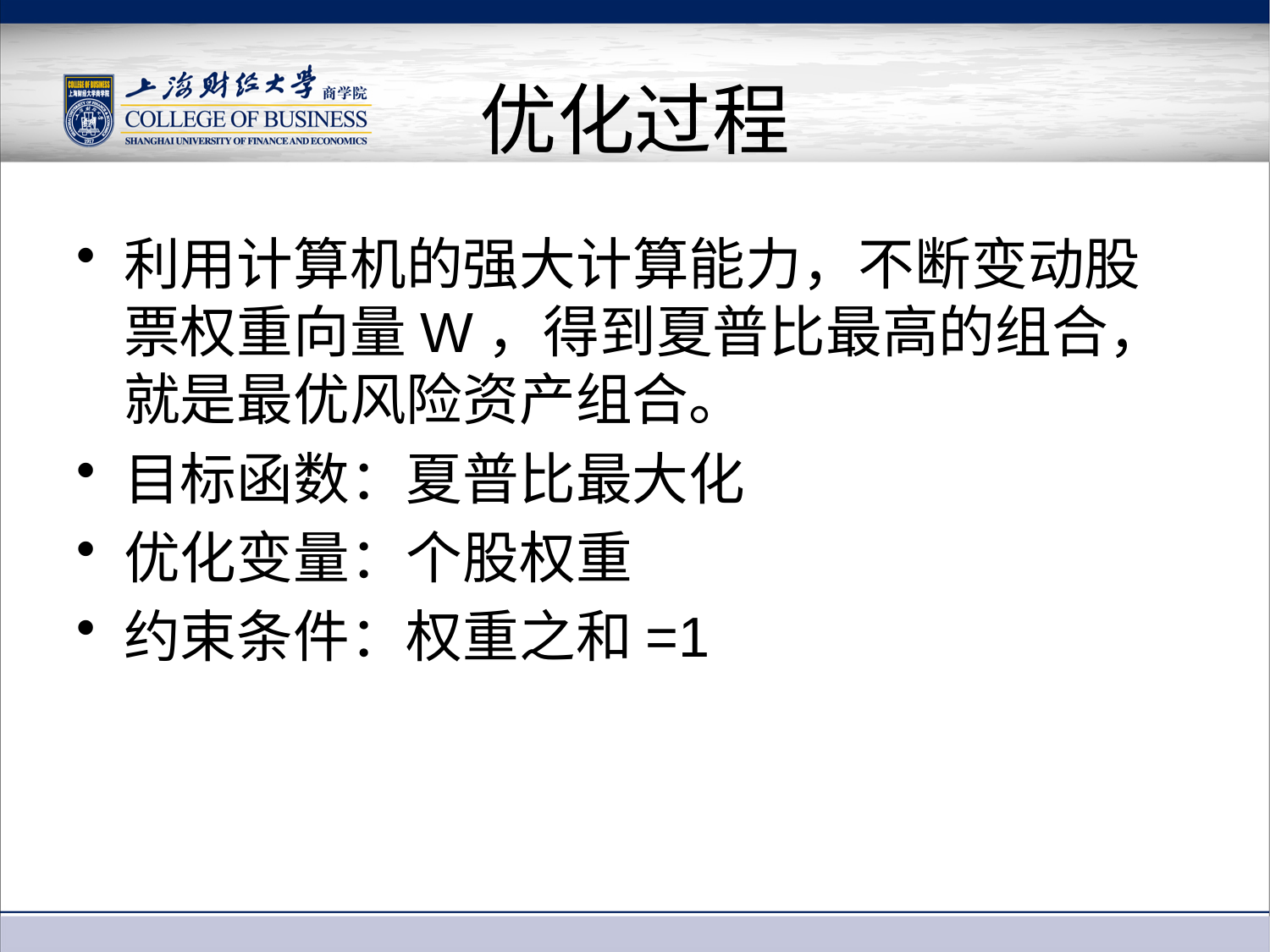

# 优化过程
利用计算机的强大计算能力，不断变动股票权重向量W，得到夏普比最高的组合，就是最优风险资产组合。
目标函数：夏普比最大化
优化变量：个股权重
约束条件：权重之和=1